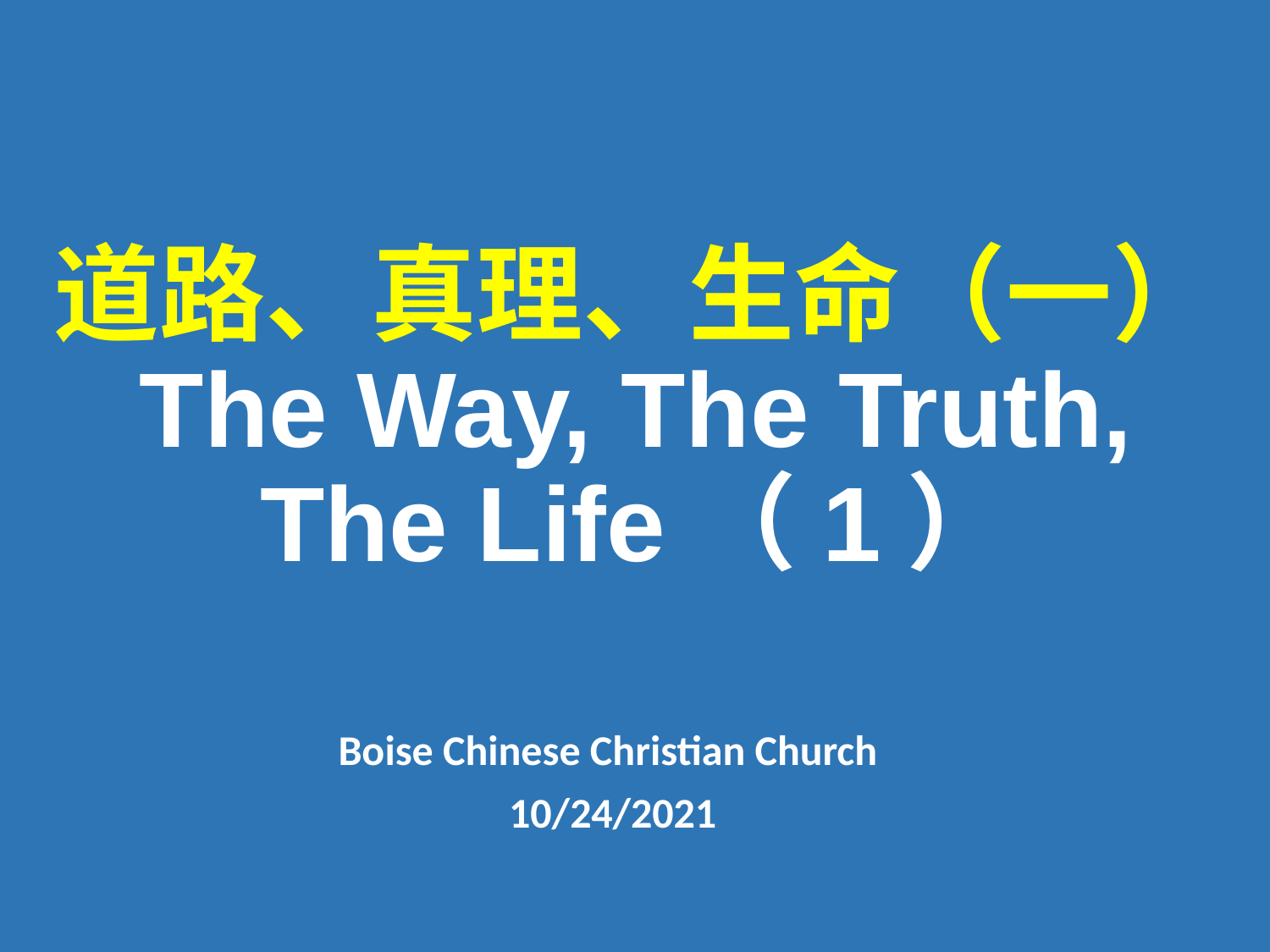

# 道路、真理、生命（一） The Way, The Truth, The Life（1）
Boise Chinese Christian Church
10/24/2021